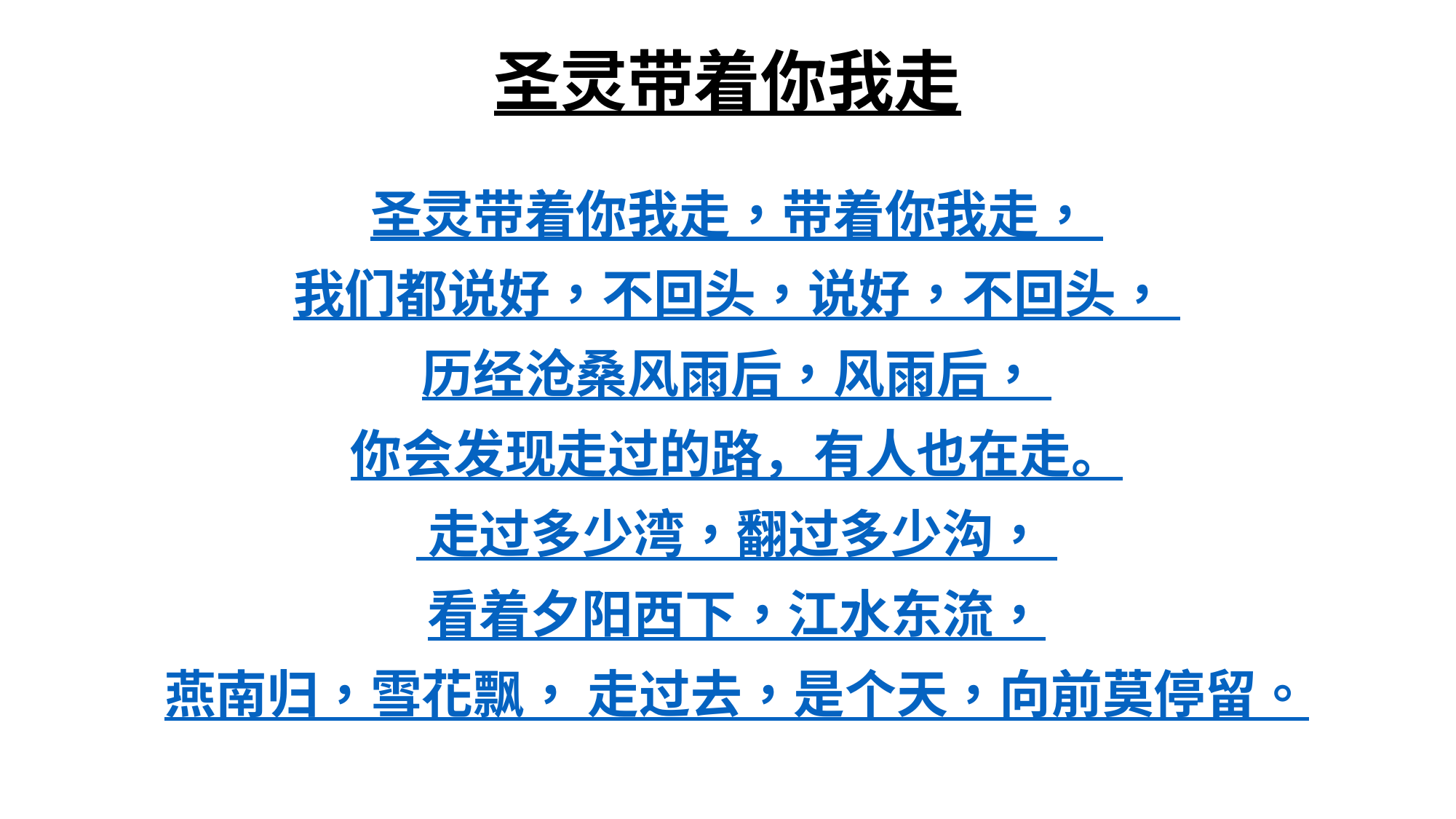

# 圣灵带着你我走
圣灵带着你我走，带着你我走，
我们都说好，不回头，说好，不回头，
历经沧桑风雨后，风雨后，
你会发现走过的路，有人也在走。
 走过多少湾，翻过多少沟，
看着夕阳西下，江水东流，
燕南归，雪花飘， 走过去，是个天，向前莫停留。